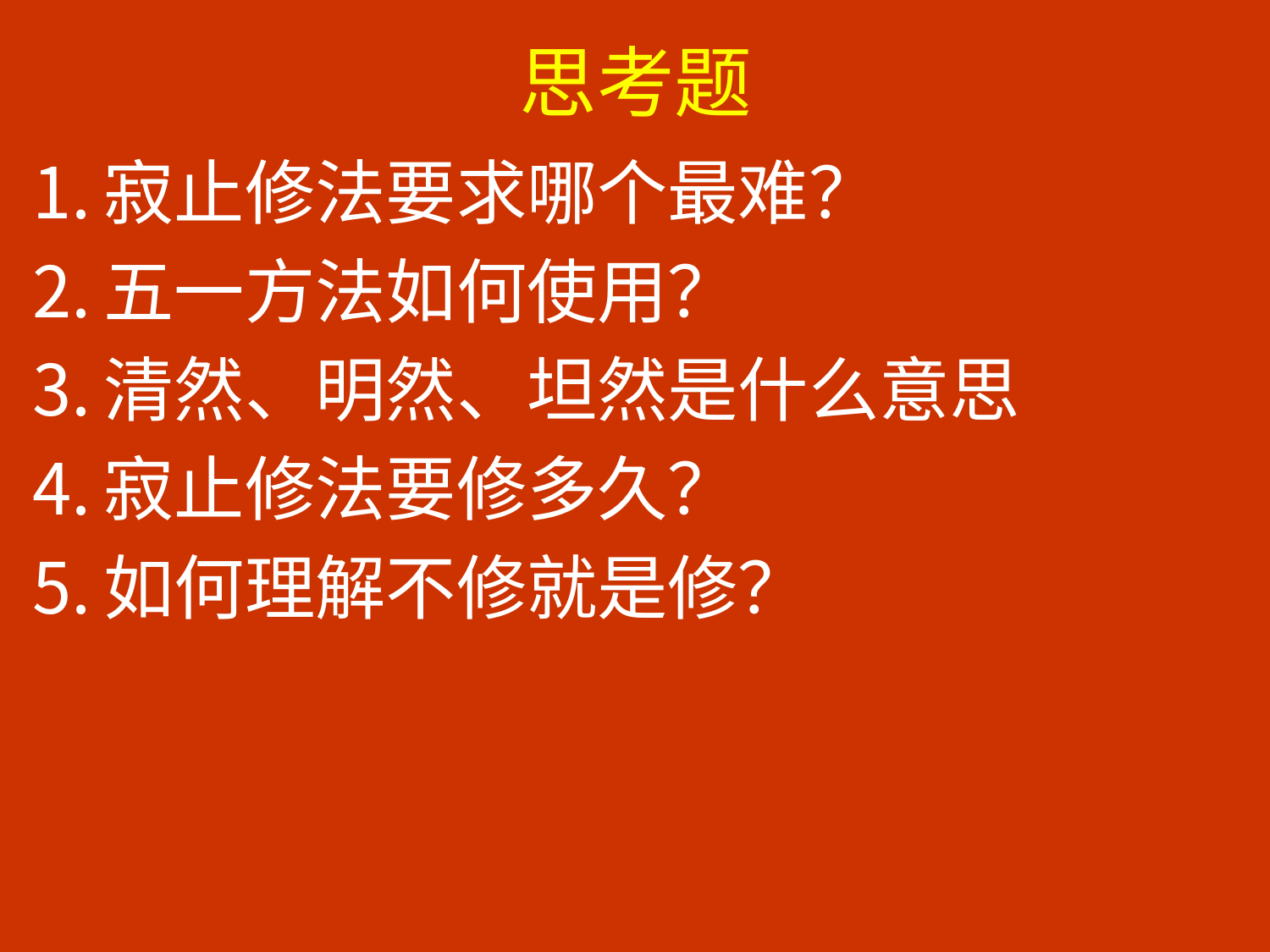

# 思考题
寂止修法要求哪个最难？
五一方法如何使用？
清然、明然、坦然是什么意思
寂止修法要修多久？
如何理解不修就是修？